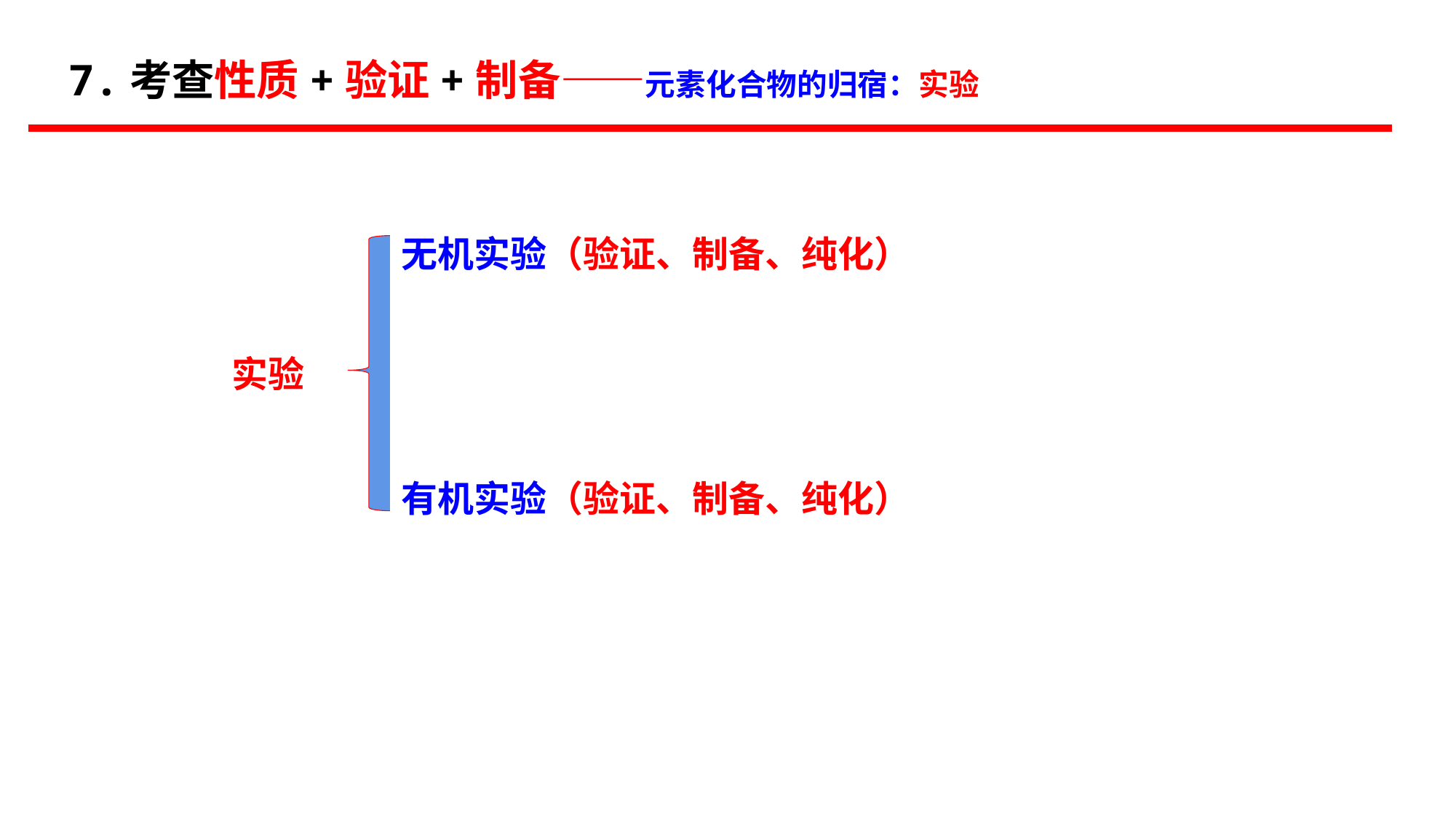

7.考查性质+验证+制备——元素化合物的归宿：实验
无机实验（验证、制备、纯化）

实验
有机实验（验证、制备、纯化）